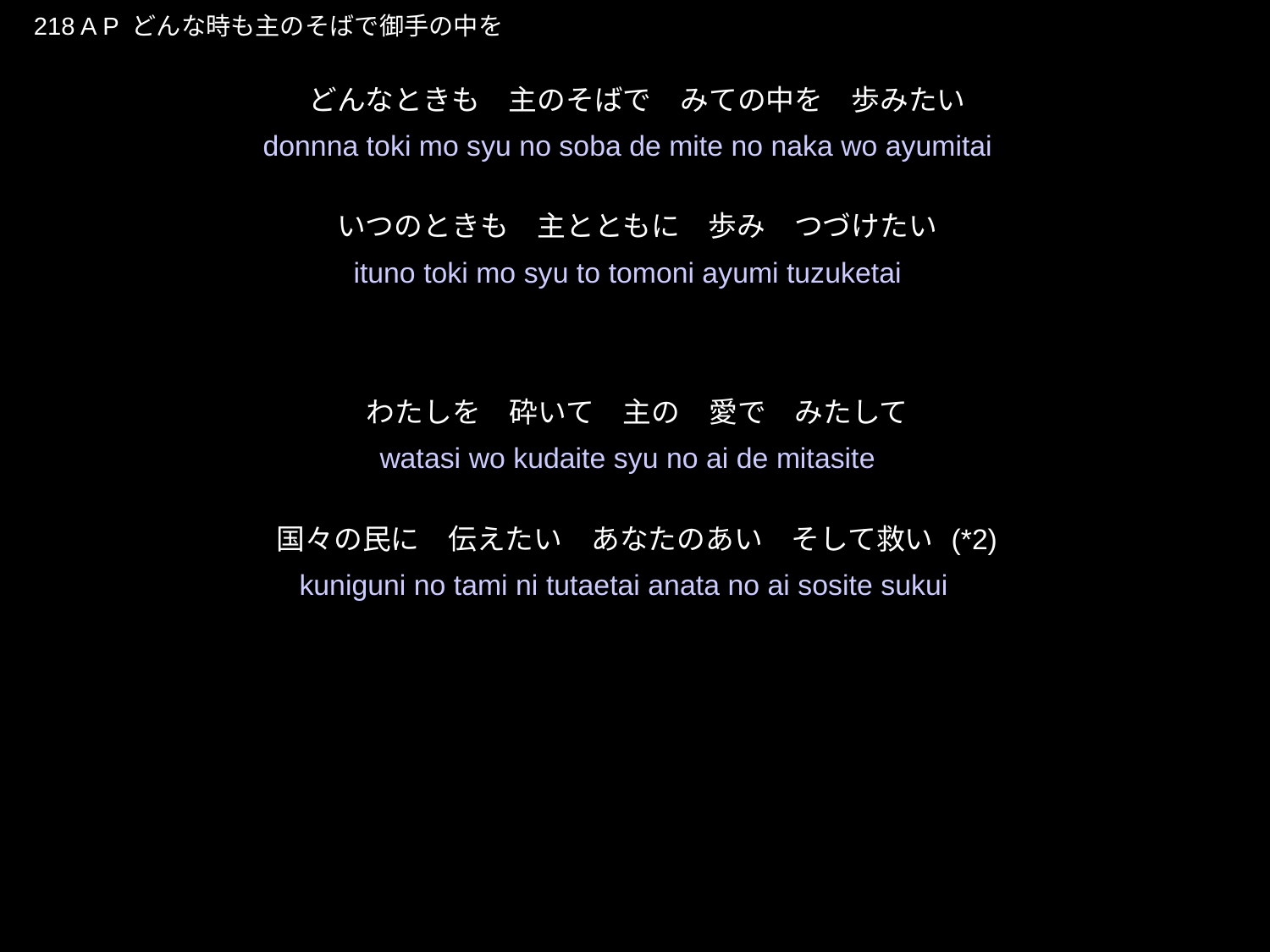

どんなときもしゅのそばで
★P
218 A P どんな時も主のそばで御手の中を
どんなときも　主のそばで　みての中を　歩みたい
いつのときも　主とともに　歩み　つづけたい
わたしを　砕いて　主の　愛で　みたして
国々の民に　伝えたい　あなたのあい　そして救い (*2)
★２
donnna toki mo syu no soba de mite no naka wo ayumitai
ituno toki mo syu to tomoni ayumi tuzuketai
watasi wo kudaite syu no ai de mitasite
kuniguni no tami ni tutaetai anata no ai sosite sukui